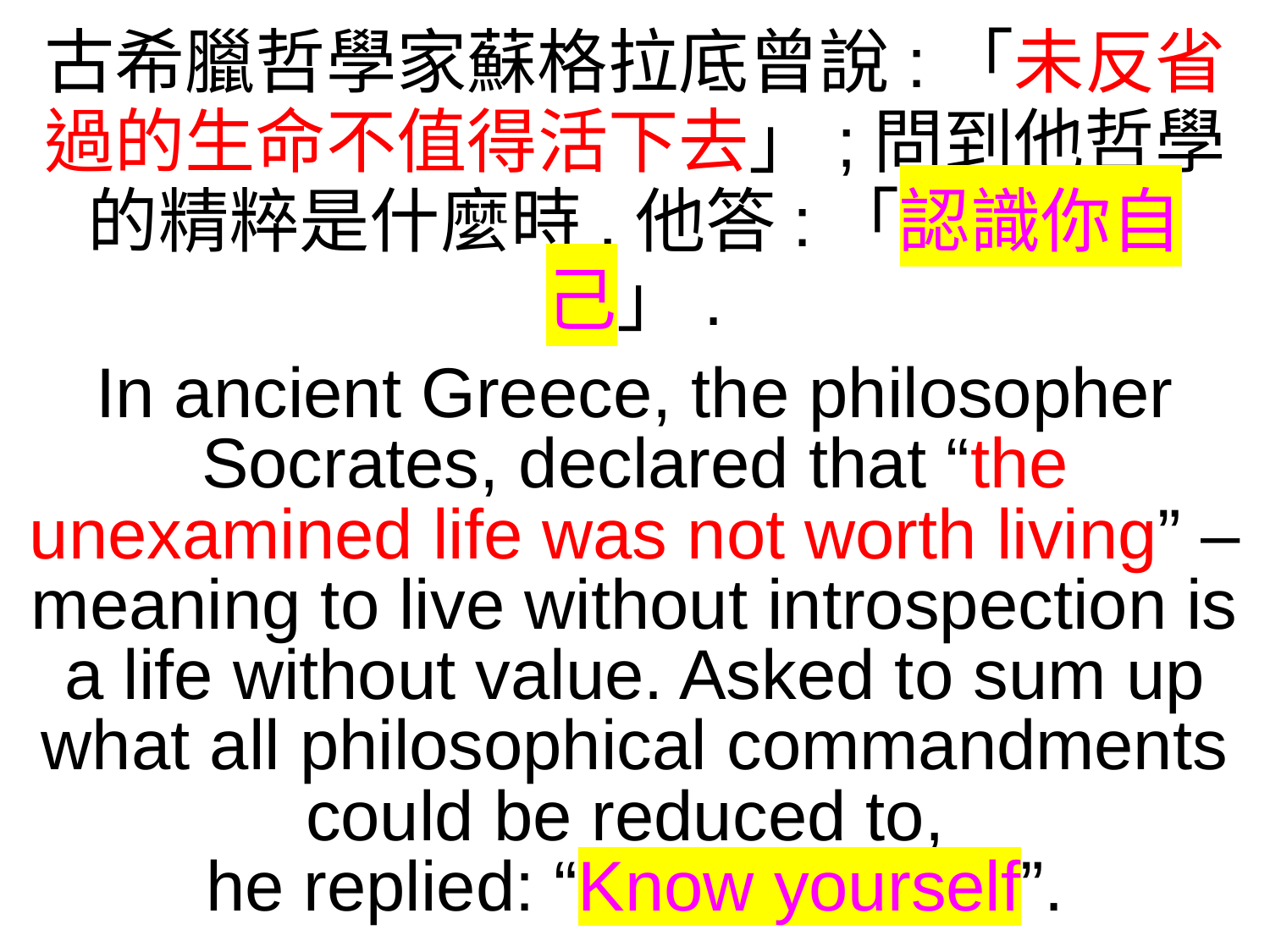

古希臘哲學家蘇格拉底曾說:「未反省過的生命不值得活下去」;問到他哲學的精粹是什麼時,他答:「認識你自己」.
In ancient Greece, the philosopher Socrates, declared that “the unexamined life was not worth living” – meaning to live without introspection is a life without value. Asked to sum up what all philosophical commandments could be reduced to,
he replied: “Know yourself”.